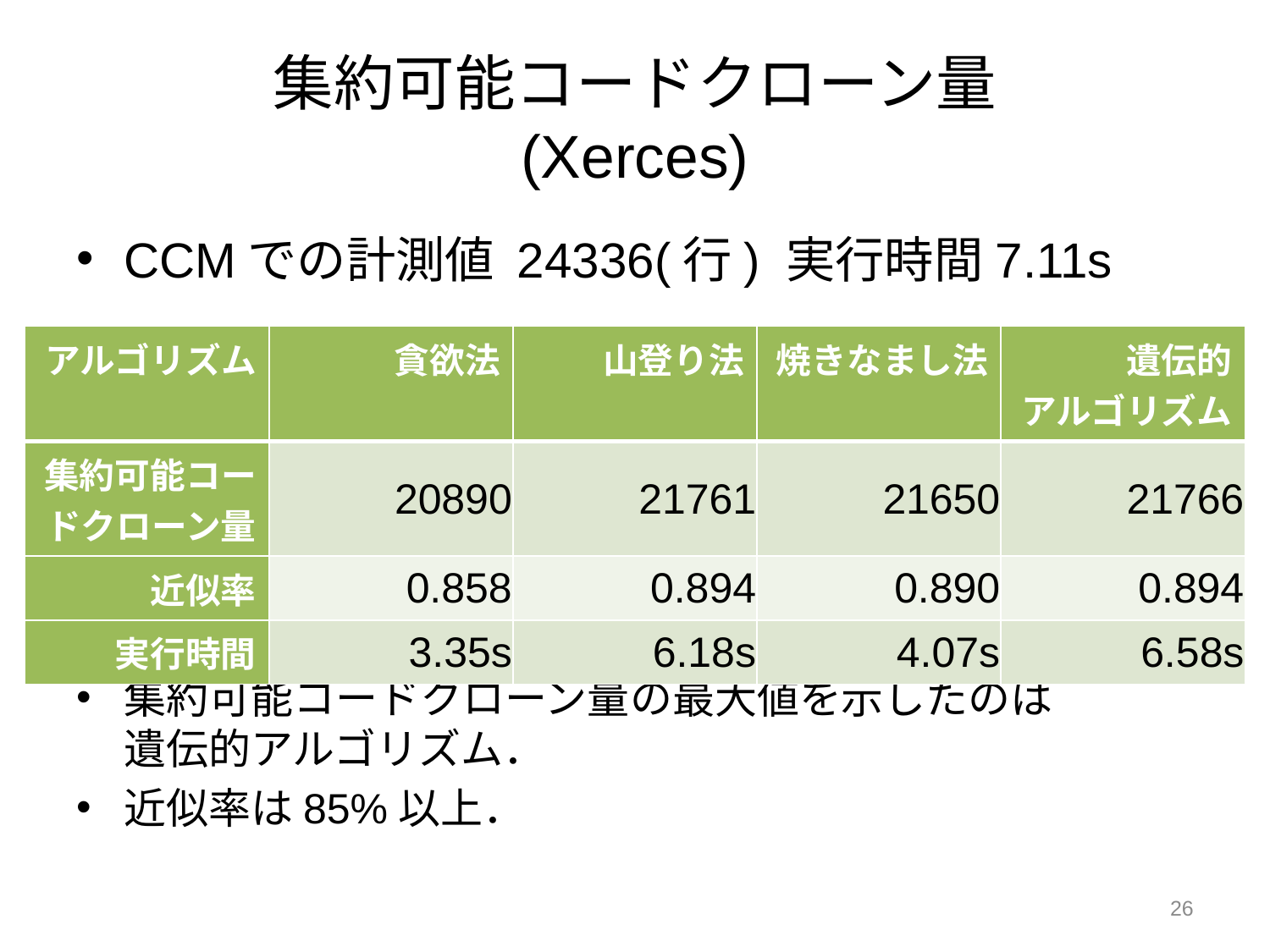

# 集約可能コードクローン量 (Xerces)
CCMでの計測値 24336(行) 実行時間7.11s

集約可能コードクローン量の最大値を示したのは　　　遺伝的アルゴリズム．
近似率は85%以上．

| アルゴリズム | 貪欲法 | 山登り法 | 焼きなまし法 | 遺伝的 アルゴリズム |
| --- | --- | --- | --- | --- |
| 集約可能コードクローン量 | 20890 | 21761 | 21650 | 21766 |
| 近似率 | 0.858 | 0.894 | 0.890 | 0.894 |
| 実行時間 | 3.35s | 6.18s | 4.07s | 6.58s |
26